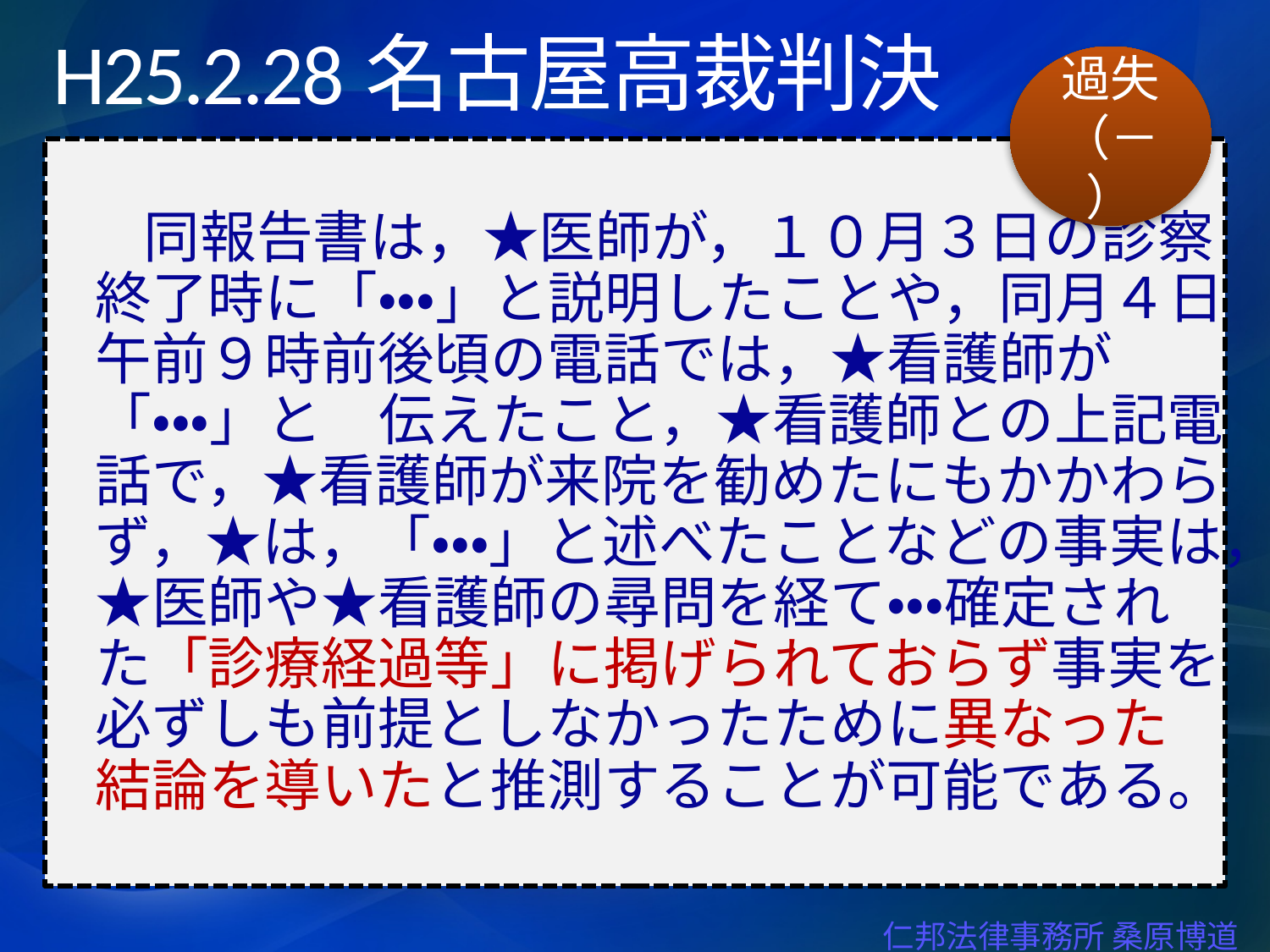

# H25.2.28名古屋高裁判決
過失
（－）

　　同報告書は，★医師が，１０月３日の診察終了時に「・・・」と説明したことや，同月４日午前９時前後頃の電話では，★看護師が「・・・」と　伝えたこと，★看護師との上記電話で，★看護師が来院を勧めたにもかかわらず，★は，「・・・」と述べたことなどの事実は，★医師や★看護師の尋問を経て・・・確定された「診療経過等」に掲げられておらず事実を必ずしも前提としなかったために異なった結論を導いたと推測することが可能である。
仁邦法律事務所 桑原博道